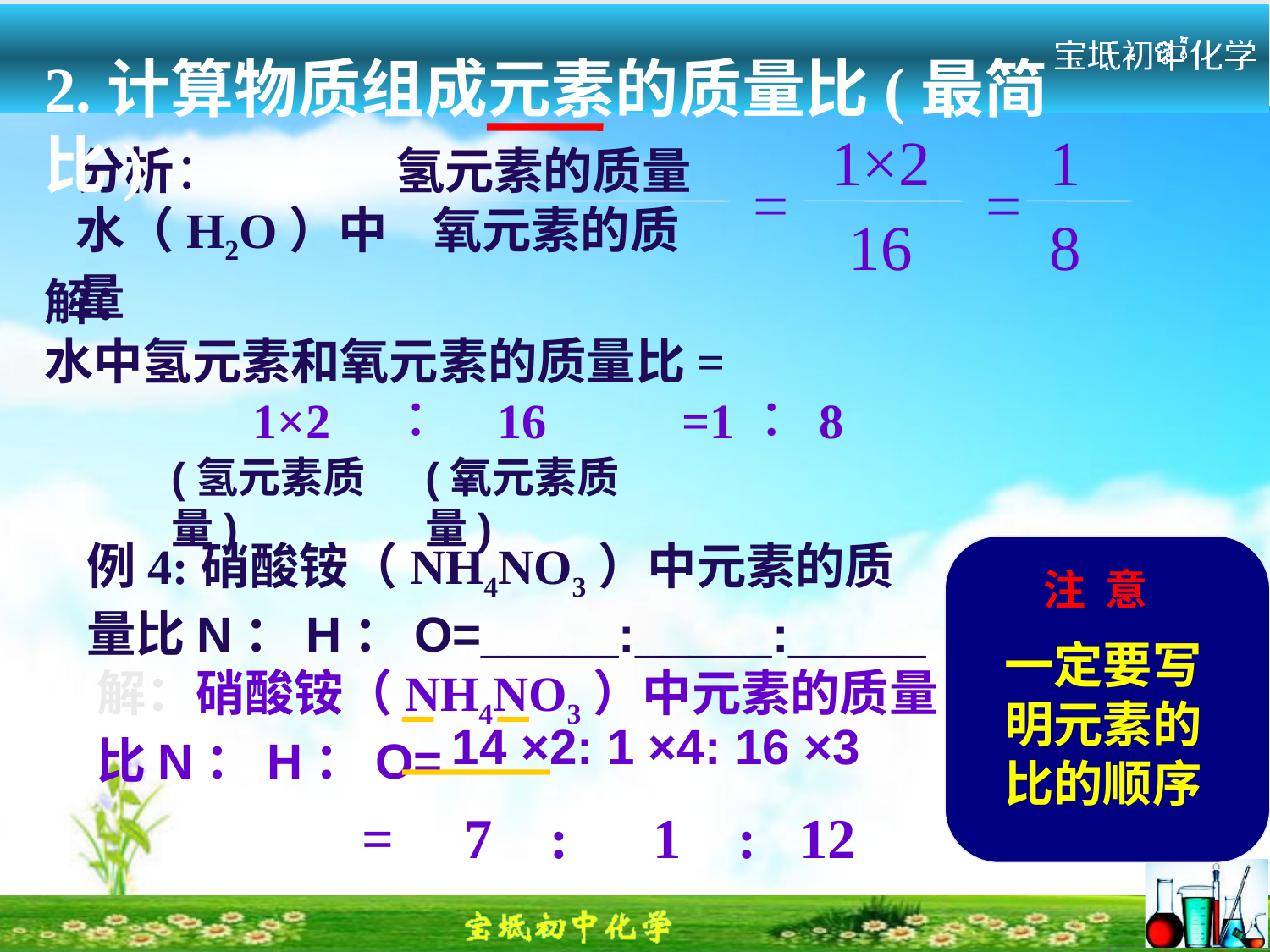

2.计算物质组成元素的质量比(最简比)

分析：                  氢元素的质量
水（H2O）中    氧元素的质量

1×2
1

=
=

16

8
解：
水中氢元素和氧元素的质量比=
                 1×2    ︰    16           =1︰ 8
(氢元素质量)
(氧元素质量)
例4:硝酸铵（NH4NO3）中元素的质量比N：H：O=_____:_____:_____

注  意
一定要写明元素的比的顺序
解：硝酸铵（NH4NO3）中元素的质量比N：H：O=
14 ×2: 1 ×4: 16 ×3
=     7    :      1    :   12